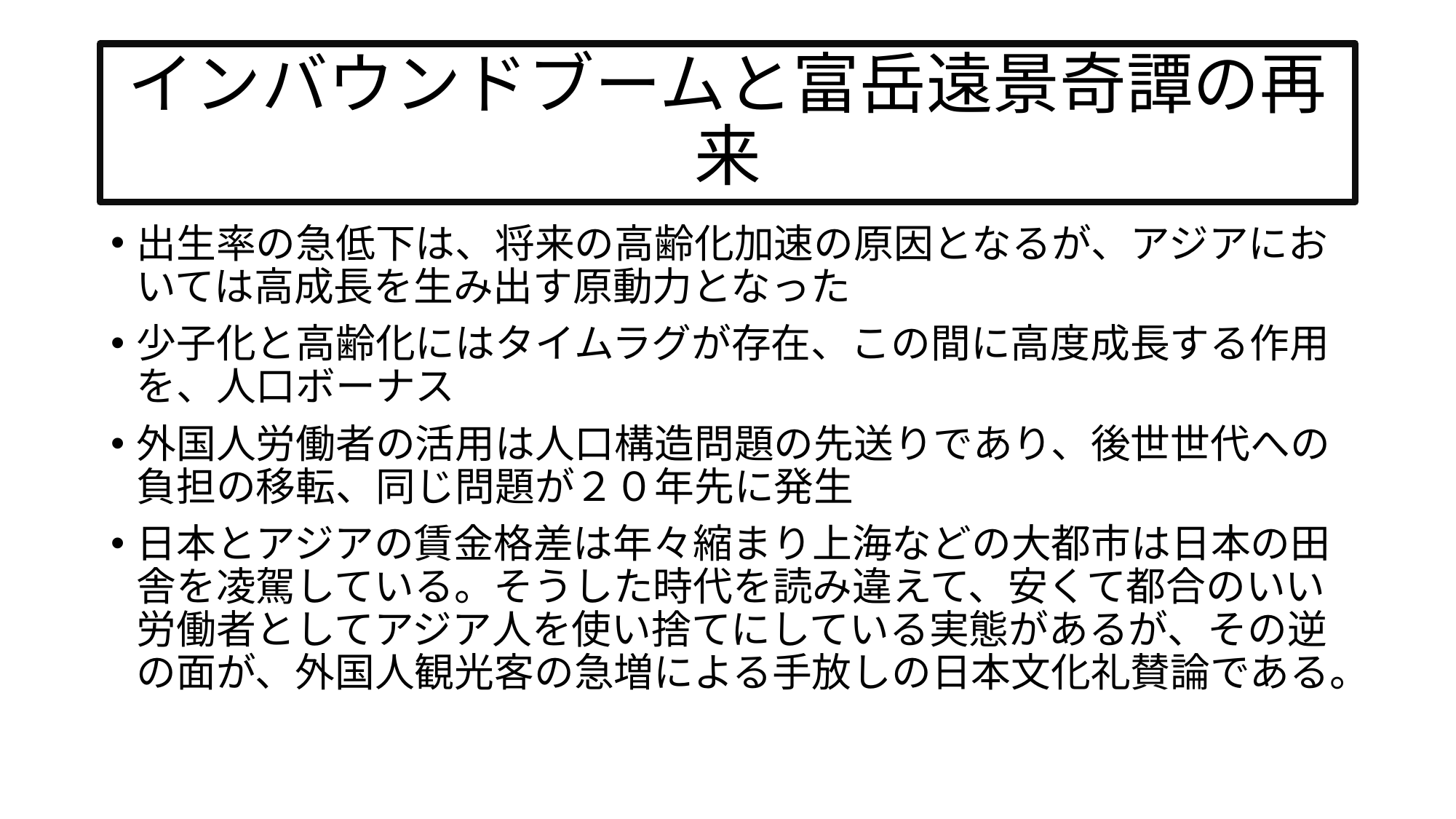

# インバウンドブームと富岳遠景奇譚の再来
出生率の急低下は、将来の高齢化加速の原因となるが、アジアにおいては高成長を生み出す原動力となった
少子化と高齢化にはタイムラグが存在、この間に高度成長する作用を、人口ボーナス
外国人労働者の活用は人口構造問題の先送りであり、後世世代への負担の移転、同じ問題が２０年先に発生
日本とアジアの賃金格差は年々縮まり上海などの大都市は日本の田舎を凌駕している。そうした時代を読み違えて、安くて都合のいい労働者としてアジア人を使い捨てにしている実態があるが、その逆の面が、外国人観光客の急増による手放しの日本文化礼賛論である。